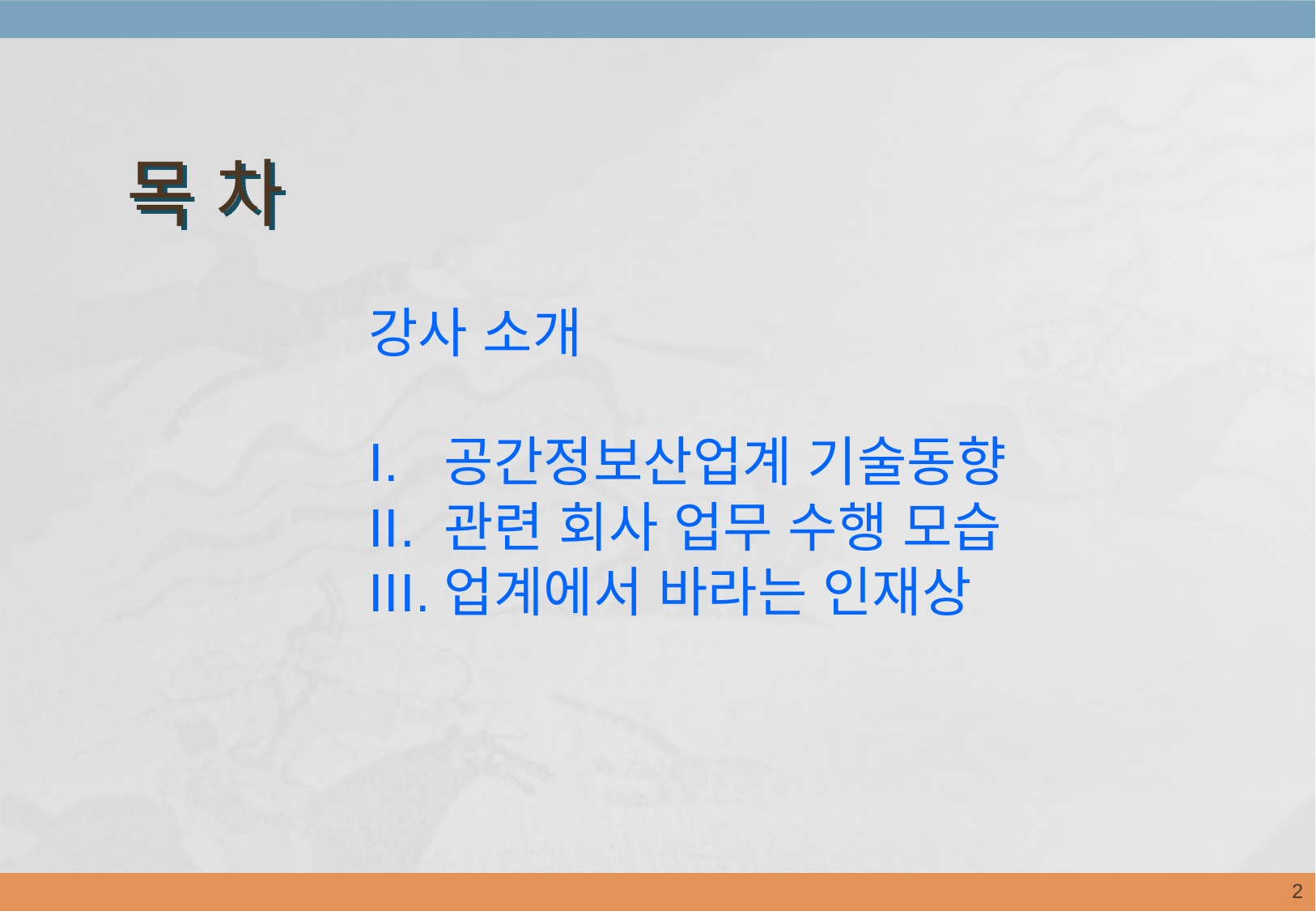

목 차
강사 소개

공간정보산업계 기술동향
관련 회사 업무 수행 모습
업계에서 바라는 인재상
2